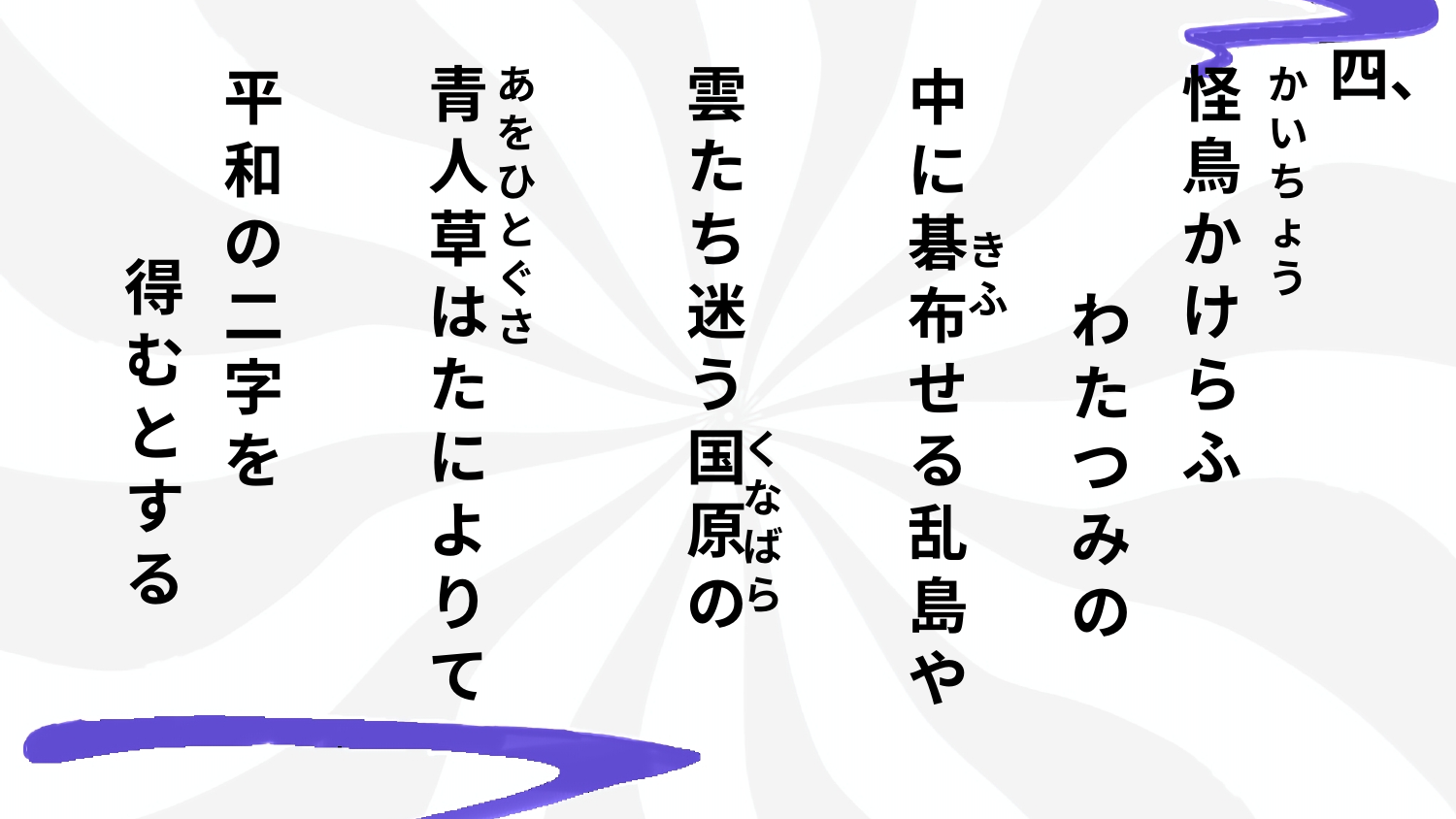

四、
青人草はたによりて
雲たち迷う国原の
怪鳥かけらふ
平和の二字を
あをひとぐさ
中に碁布せる乱島や
かいちょう
きふ
得むとする

わたつみの
くなばら